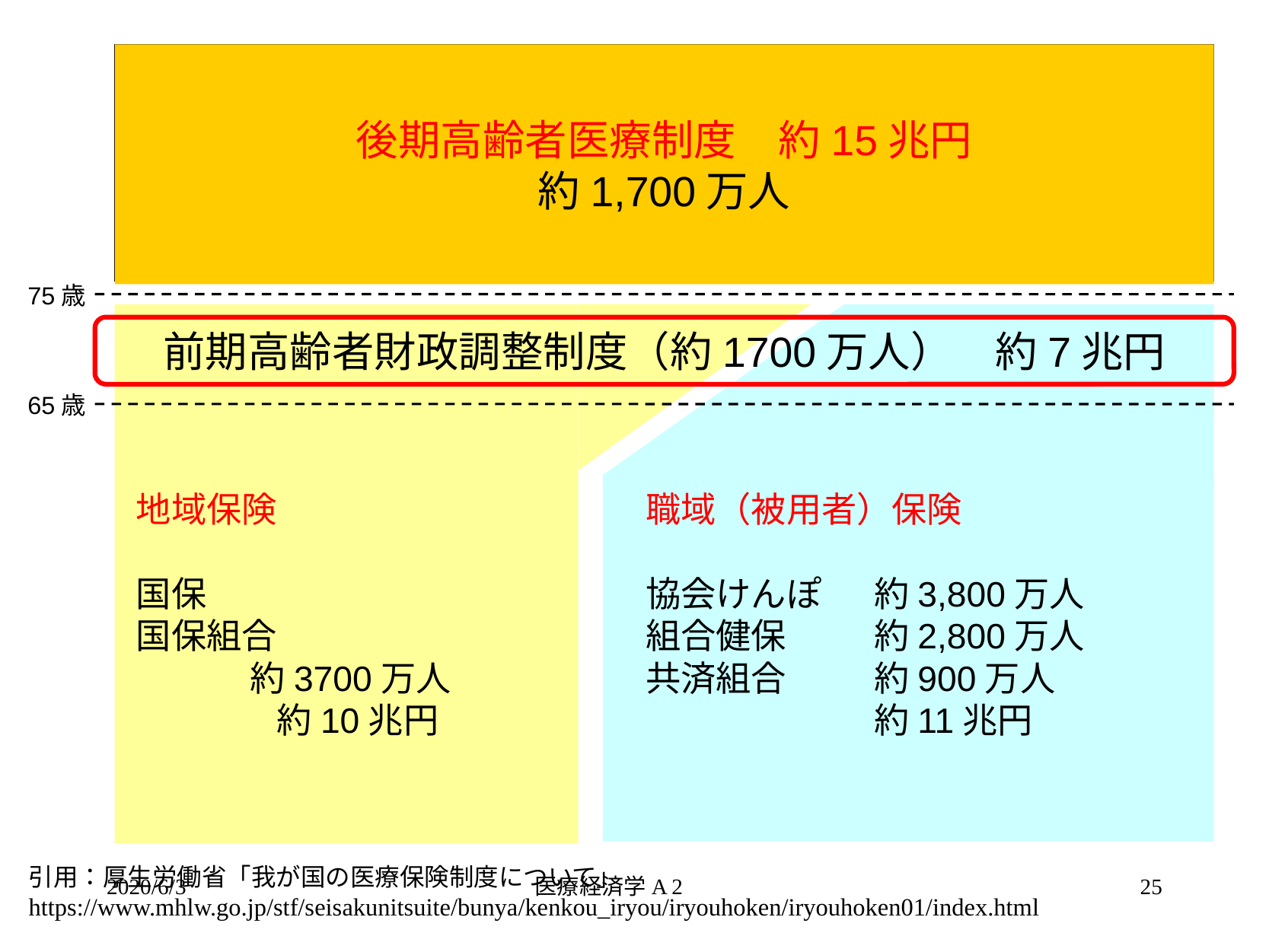

患者負担
保険料
後期高齢者支援金
40%

（国保・被用者保険から）
公費（50%）
国:都道府県:市町村
=33.3%:8.3%:8.3%
後期高齢者医療制度　約15兆円
約1,700万人
10%
75歳

前期高齢者財政調整制度（約1700万人）　約7兆円
65歳
地域保険

国保
国保組合
	約3700万人
　　　　約10兆円
職域（被用者）保険

協会けんぽ	約3,800万人
組合健保　	約2,800万人
共済組合	約900万人
		約11兆円
引用：厚生労働省「我が国の医療保険制度について」
https://www.mhlw.go.jp/stf/seisakunitsuite/bunya/kenkou_iryou/iryouhoken/iryouhoken01/index.html
2020/6/3
医療経済学A 2
25